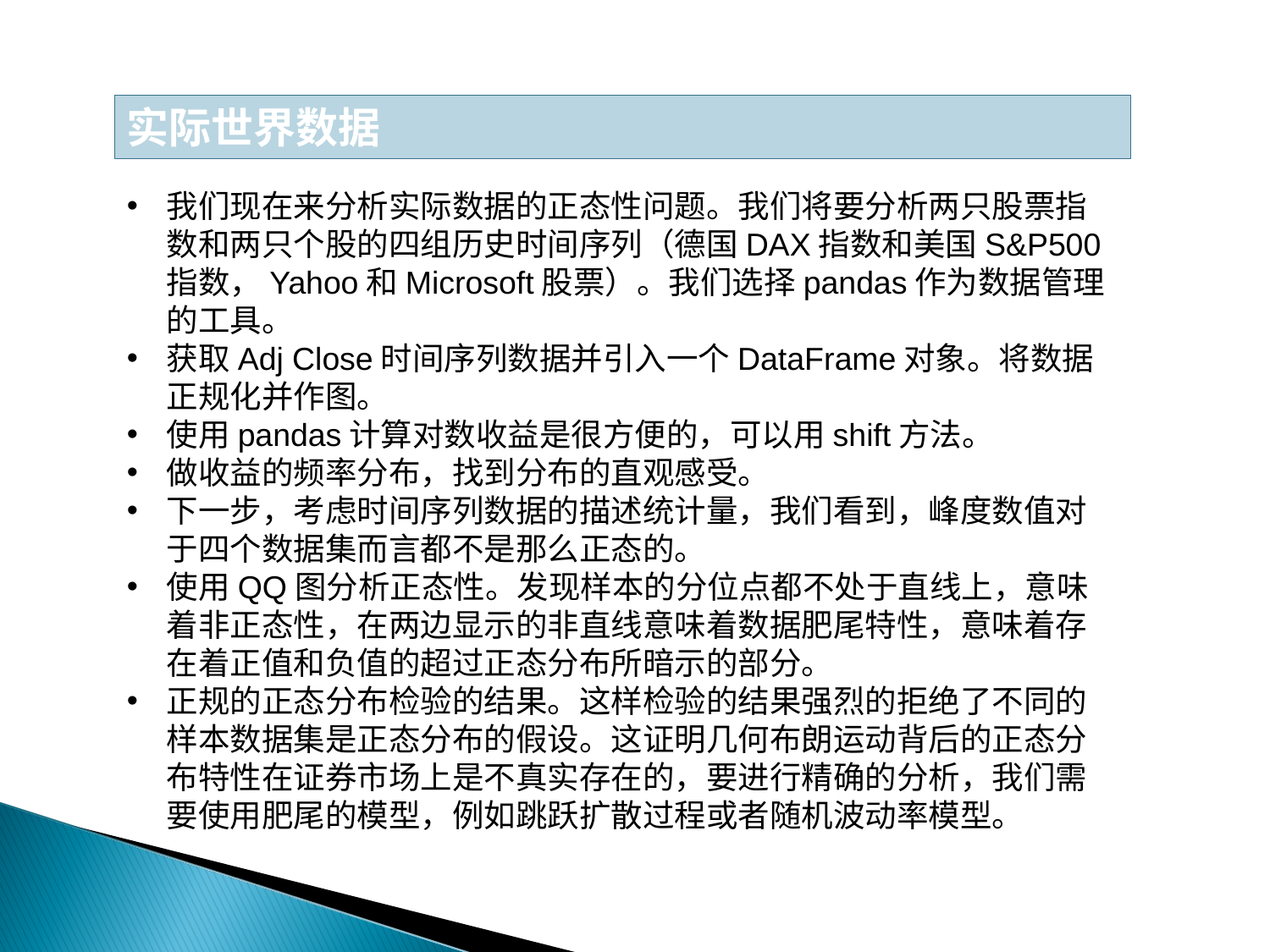

实际世界数据
我们现在来分析实际数据的正态性问题。我们将要分析两只股票指数和两只个股的四组历史时间序列（德国DAX指数和美国S&P500指数，Yahoo和Microsoft股票）。我们选择pandas作为数据管理的工具。
获取Adj Close时间序列数据并引入一个DataFrame对象。将数据正规化并作图。
使用pandas计算对数收益是很方便的，可以用shift方法。
做收益的频率分布，找到分布的直观感受。
下一步，考虑时间序列数据的描述统计量，我们看到，峰度数值对于四个数据集而言都不是那么正态的。
使用QQ图分析正态性。发现样本的分位点都不处于直线上，意味着非正态性，在两边显示的非直线意味着数据肥尾特性，意味着存在着正值和负值的超过正态分布所暗示的部分。
正规的正态分布检验的结果。这样检验的结果强烈的拒绝了不同的样本数据集是正态分布的假设。这证明几何布朗运动背后的正态分布特性在证券市场上是不真实存在的，要进行精确的分析，我们需要使用肥尾的模型，例如跳跃扩散过程或者随机波动率模型。